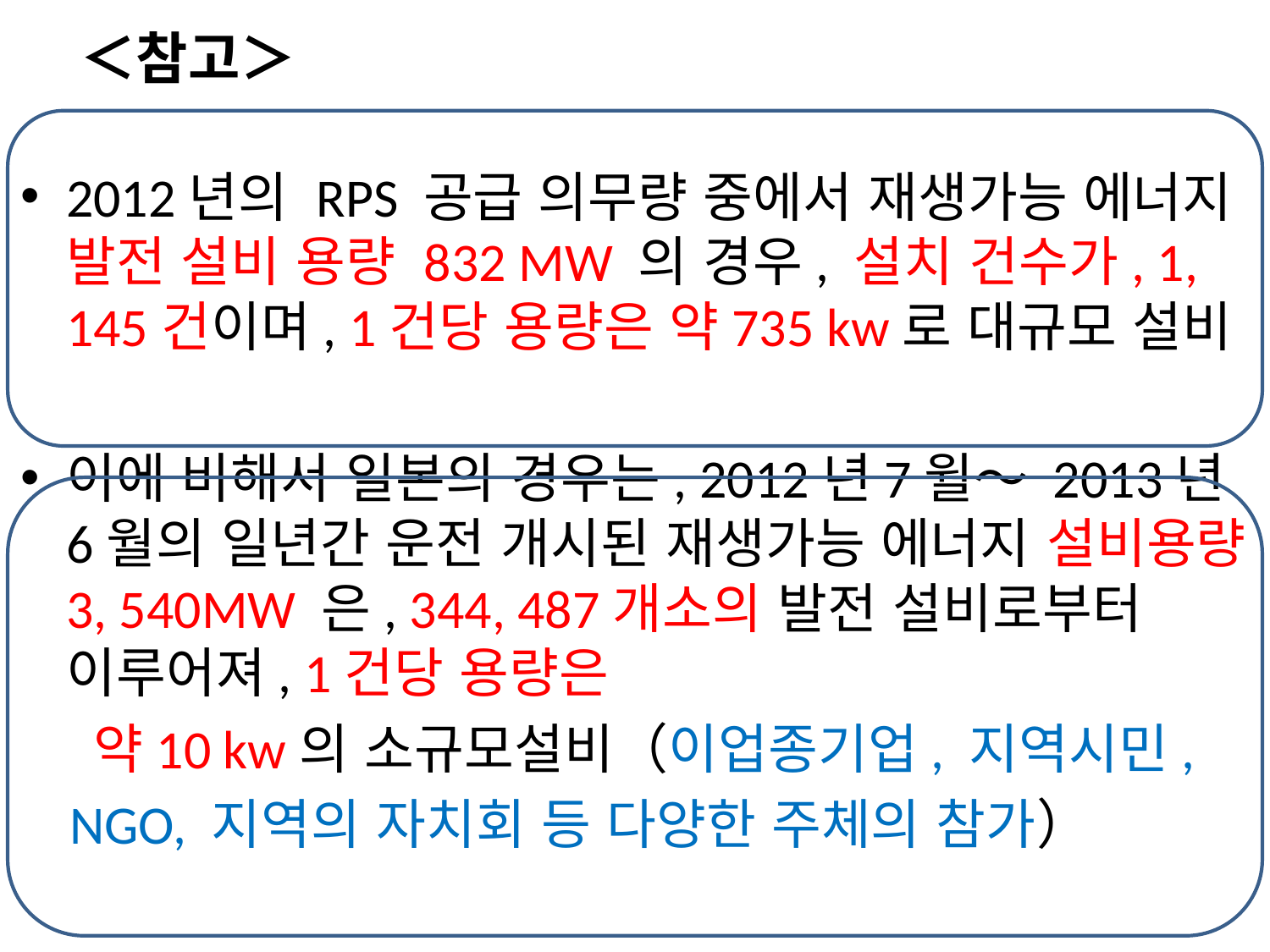

＜참고＞

2012년의 RPS 공급 의무량 중에서 재생가능 에너지 발전 설비 용량 832 MW 의 경우, 설치 건수가, 1, 145건이며, 1건당 용량은 약735 kw로 대규모 설비

이에 비해서 일본의 경우는, 2012년7월～ 2013년6월의 일년간 운전 개시된 재생가능 에너지 설비용량 3, 540MW 은, 344, 487개소의 발전 설비로부터 이루어져, 1건당 용량은
    약10 kw의 소규모설비（이업종기업, 지역시민,
    NGO, 지역의 자치회 등 다양한 주체의 참가）